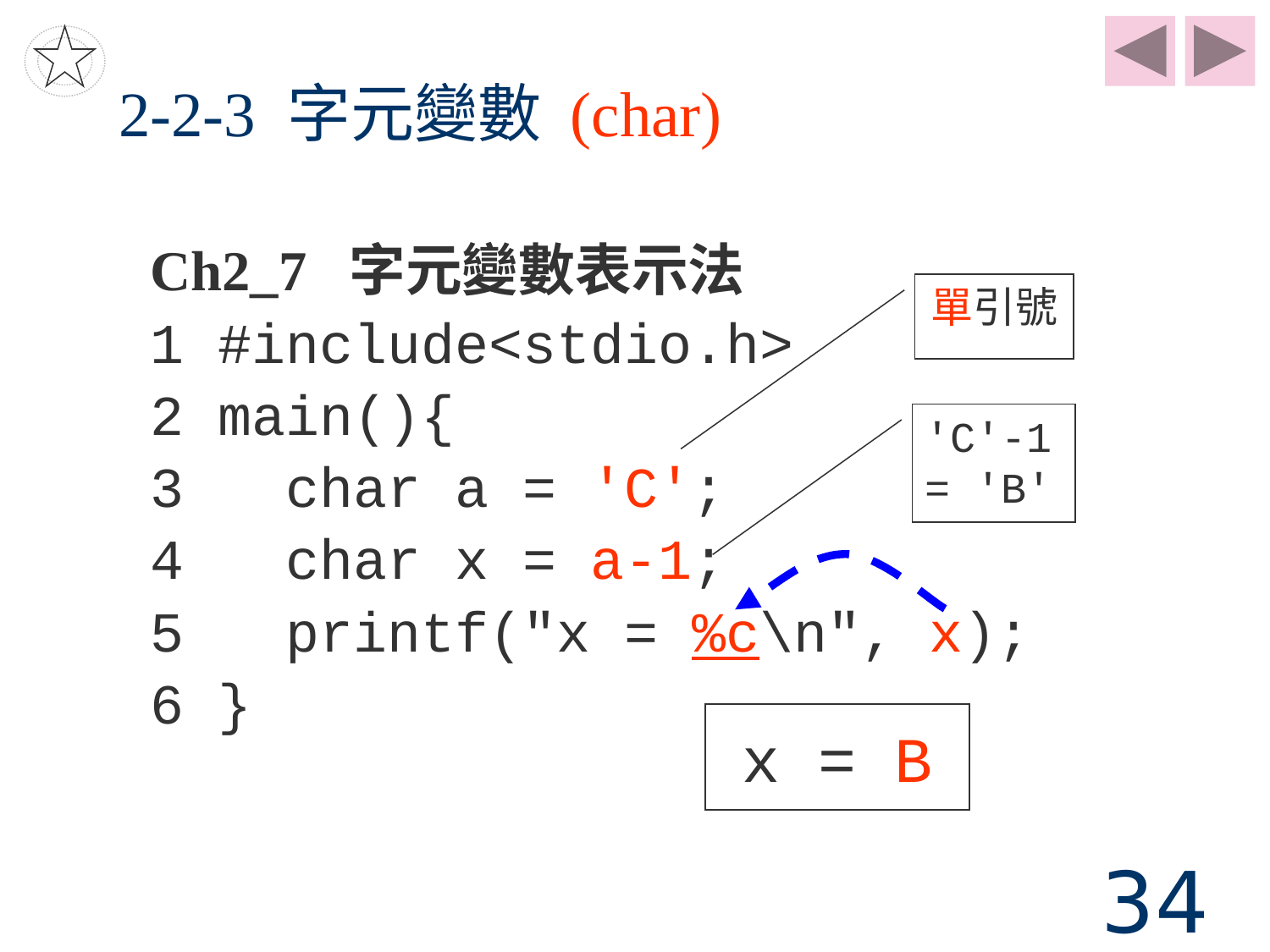

# 2-2-3 字元變數 (char)
Ch2_7  字元變數表示法
1 #include<stdio.h>
2 main(){
3   char a = 'C';
4   char x = a-1;
5   printf("x = %c\n", x);
6 }
單引號
'C'-1
= 'B'

x = B
34